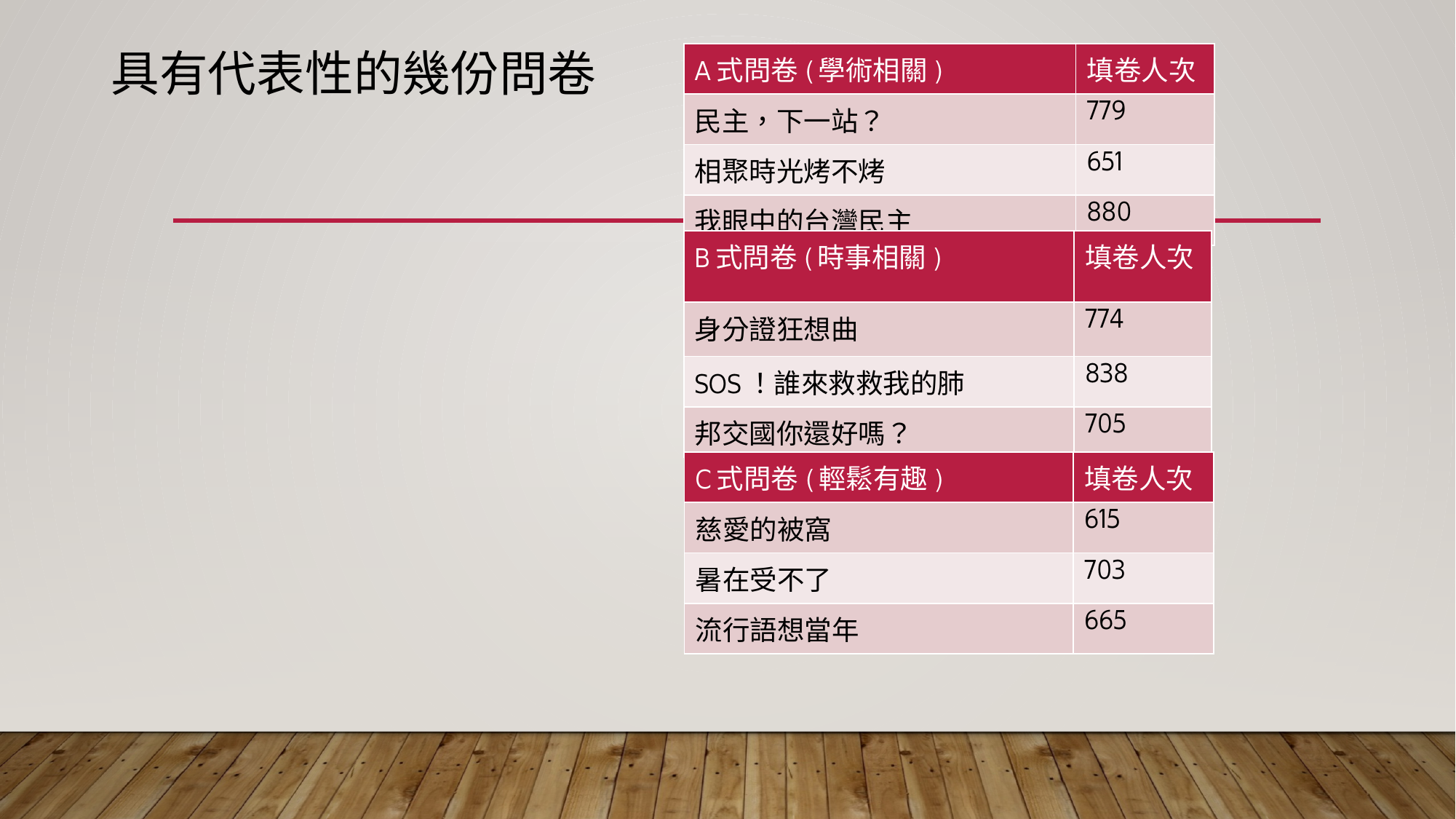

# 具有代表性的幾份問卷
| A式問卷(學術相關) | 填卷人次 |
| --- | --- |
| 民主，下一站？ | 779 |
| 相聚時光烤不烤 | 651 |
| 我眼中的台灣民主 | 880 |
| B式問卷(時事相關) | 填卷人次 |
| --- | --- |
| 身分證狂想曲 | 774 |
| SOS！誰來救救我的肺 | 838 |
| 邦交國你還好嗎？ | 705 |
| C式問卷(輕鬆有趣) | 填卷人次 |
| --- | --- |
| 慈愛的被窩 | 615 |
| 暑在受不了 | 703 |
| 流行語想當年 | 665 |